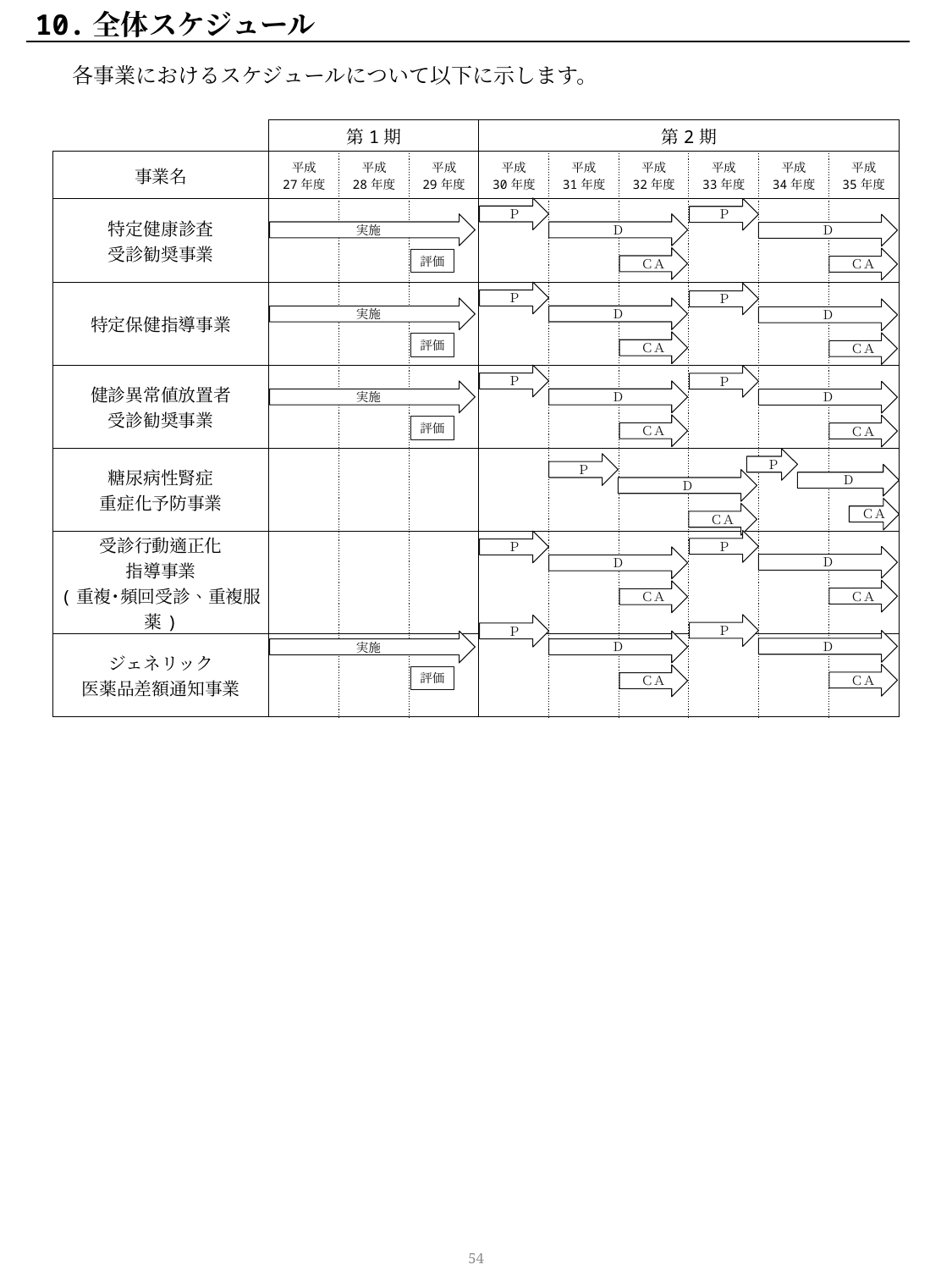

10.全体スケジュール
　各事業におけるスケジュールについて以下に示します。
|  | 第1期 |  |  | 第2期 |  |  |  |  |  |
| --- | --- | --- | --- | --- | --- | --- | --- | --- | --- |
| 事業名 | 平成 27年度 | 平成 28年度 | 平成 29年度 | 平成 30年度 | 平成 31年度 | 平成 32年度 | 平成 33年度 | 平成 34年度 | 平成 35年度 |
| 特定健康診査 受診勧奨事業 |  |  |  |  |  |  |  |  |  |
| 特定保健指導事業 |  |  |  |  |  |  |  |  |  |
| 健診異常値放置者 受診勧奨事業 |  |  |  |  |  |  |  |  |  |
| 糖尿病性腎症 重症化予防事業 |  |  |  |  |  |  |  |  |  |
| 受診行動適正化 指導事業 (重複･頻回受診、重複服薬) |  |  |  |  |  |  |  |  |  |
| ジェネリック 医薬品差額通知事業 |  |  |  |  |  |  |  |  |  |
Ｐ
Ｄ
ＣＡ
Ｐ
Ｄ
ＣＡ
実施
評価
Ｐ
Ｄ
ＣＡ
Ｐ
Ｄ
ＣＡ
実施
評価
Ｐ
Ｄ
ＣＡ
Ｐ
Ｄ
ＣＡ
実施
評価
Ｐ
Ｄ
ＣＡ
Ｐ
Ｄ
ＣＡ
Ｐ
Ｄ
ＣＡ
Ｐ
Ｄ
ＣＡ
Ｐ
Ｄ
ＣＡ
Ｐ
Ｄ
ＣＡ
実施
評価
54